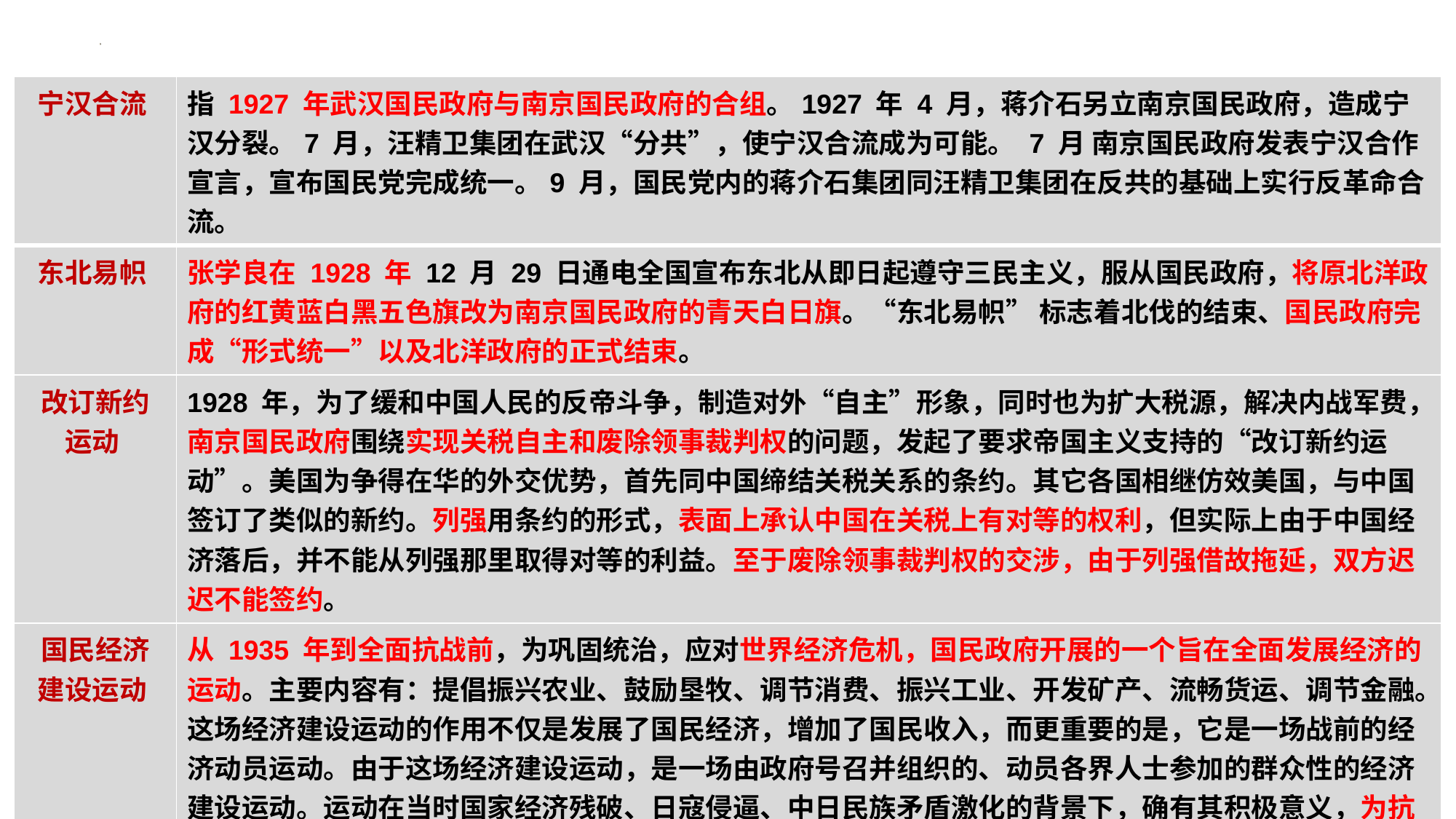

| 宁汉合流 | 指 1927 年武汉国民政府与南京国民政府的合组。1927 年 4 月，蒋介石另立南京国民政府，造成宁汉分裂。7 月，汪精卫集团在武汉“分共”，使宁汉合流成为可能。 7 月 南京国民政府发表宁汉合作宣言，宣布国民党完成统一。9 月，国民党内的蒋介石集团同汪精卫集团在反共的基础上实行反革命合流。 |
| --- | --- |
| 东北易帜 | 张学良在 1928 年 12 月 29 日通电全国宣布东北从即日起遵守三民主义，服从国民政府，将原北洋政府的红黄蓝白黑五色旗改为南京国民政府的青天白日旗。“东北易帜” 标志着北伐的结束、国民政府完成“形式统一”以及北洋政府的正式结束。 |
| 改订新约 运动 | 1928 年，为了缓和中国人民的反帝斗争，制造对外“自主”形象，同时也为扩大税源，解决内战军费，南京国民政府围绕实现关税自主和废除领事裁判权的问题，发起了要求帝国主义支持的“改订新约运动”。美国为争得在华的外交优势，首先同中国缔结关税关系的条约。其它各国相继仿效美国，与中国签订了类似的新约。列强用条约的形式，表面上承认中国在关税上有对等的权利，但实际上由于中国经济落后，并不能从列强那里取得对等的利益。至于废除领事裁判权的交涉，由于列强借故拖延，双方迟迟不能签约。 |
| 国民经济 建设运动 | 从 1935 年到全面抗战前，为巩固统治，应对世界经济危机，国民政府开展的一个旨在全面发展经济的运动。主要内容有：提倡振兴农业、鼓励垦牧、调节消费、振兴工业、开发矿产、流畅货运、调节金融。这场经济建设运动的作用不仅是发展了国民经济，增加了国民收入，而更重要的是，它是一场战前的经济动员运动。由于这场经济建设运动，是一场由政府号召并组织的、动员各界人士参加的群众性的经济建设运动。运动在当时国家经济残破、日寇侵逼、中日民族矛盾激化的背景下，确有其积极意义，为抗战奠定了物质基础。对中国近代化有着深远影响。但是，由于国民政府的阶级本质和战时形势以及贪官污吏乘机渔利等原因，这场经济建设运动一部分计划未能兑现或执行得不够彻底。 |